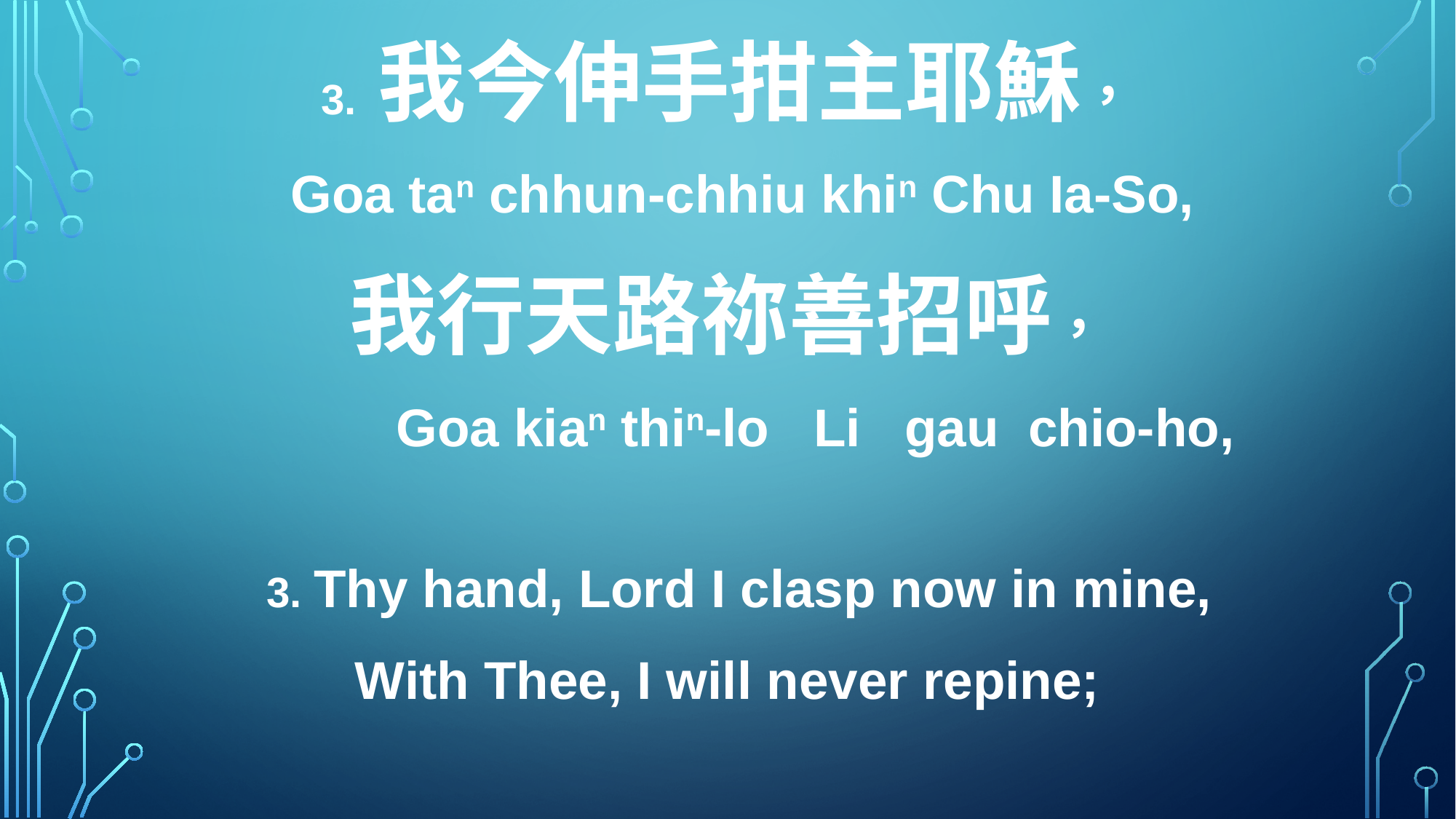

3. 我今伸手拑主耶穌，
  Goa tan chhun-chhiu khin Chu Ia-So,
我行天路祢善招呼，
                Goa kian thin-lo   Li   gau  chio-ho,

  3. Thy hand, Lord I clasp now in mine,
With Thee, I will never repine;